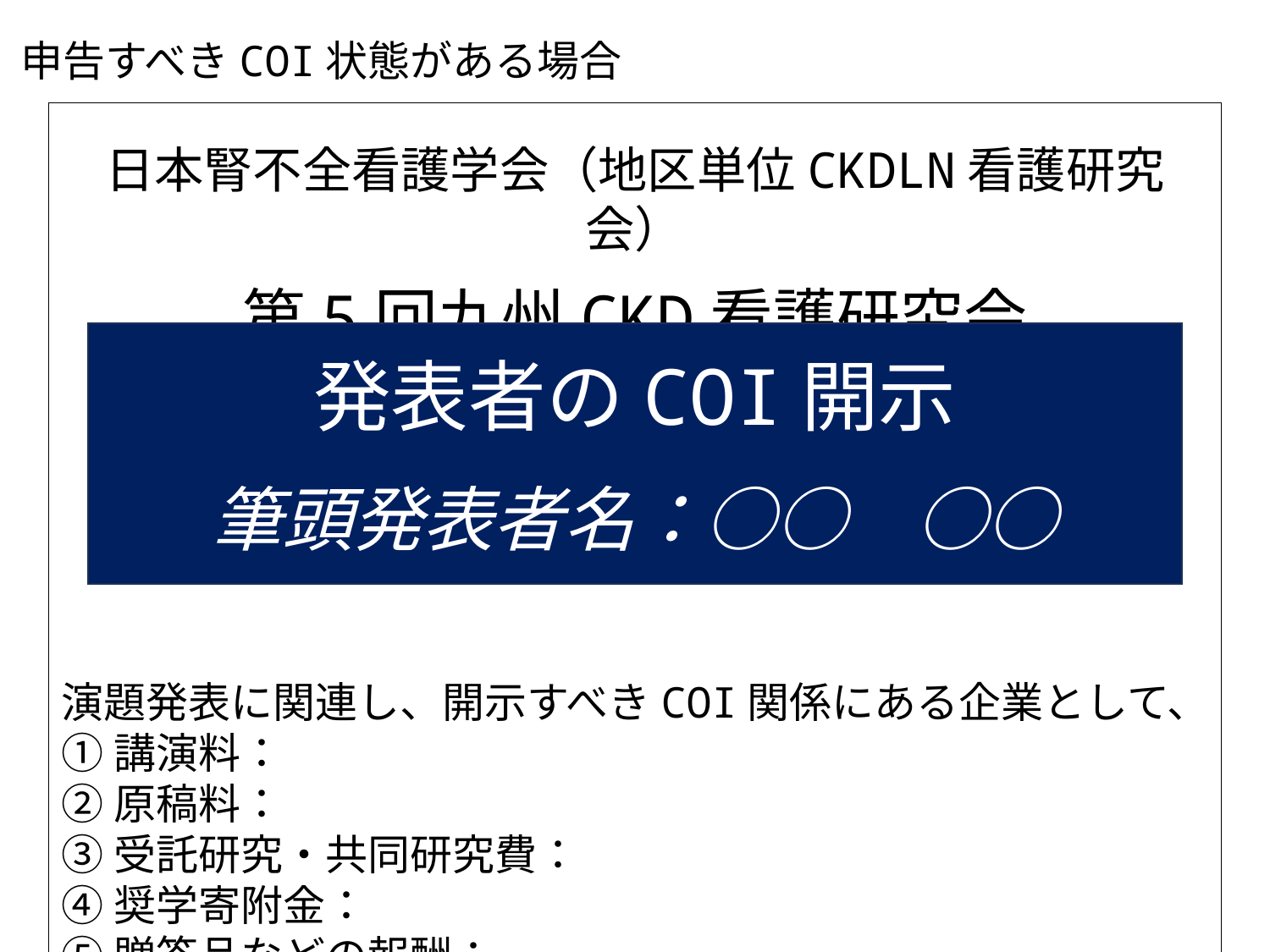

申告すべきCOI状態がある場合

日本腎不全看護学会（地区単位CKDLN看護研究会）

第5回九州CKD看護研究会

演題発表に関連し、開示すべきCOI関係にある企業として、
①講演料：
②原稿料：
③受託研究・共同研究費：
④奨学寄附金：
⑤贈答品などの報酬：
発表者のCOI開示

筆頭発表者名：○○　○○